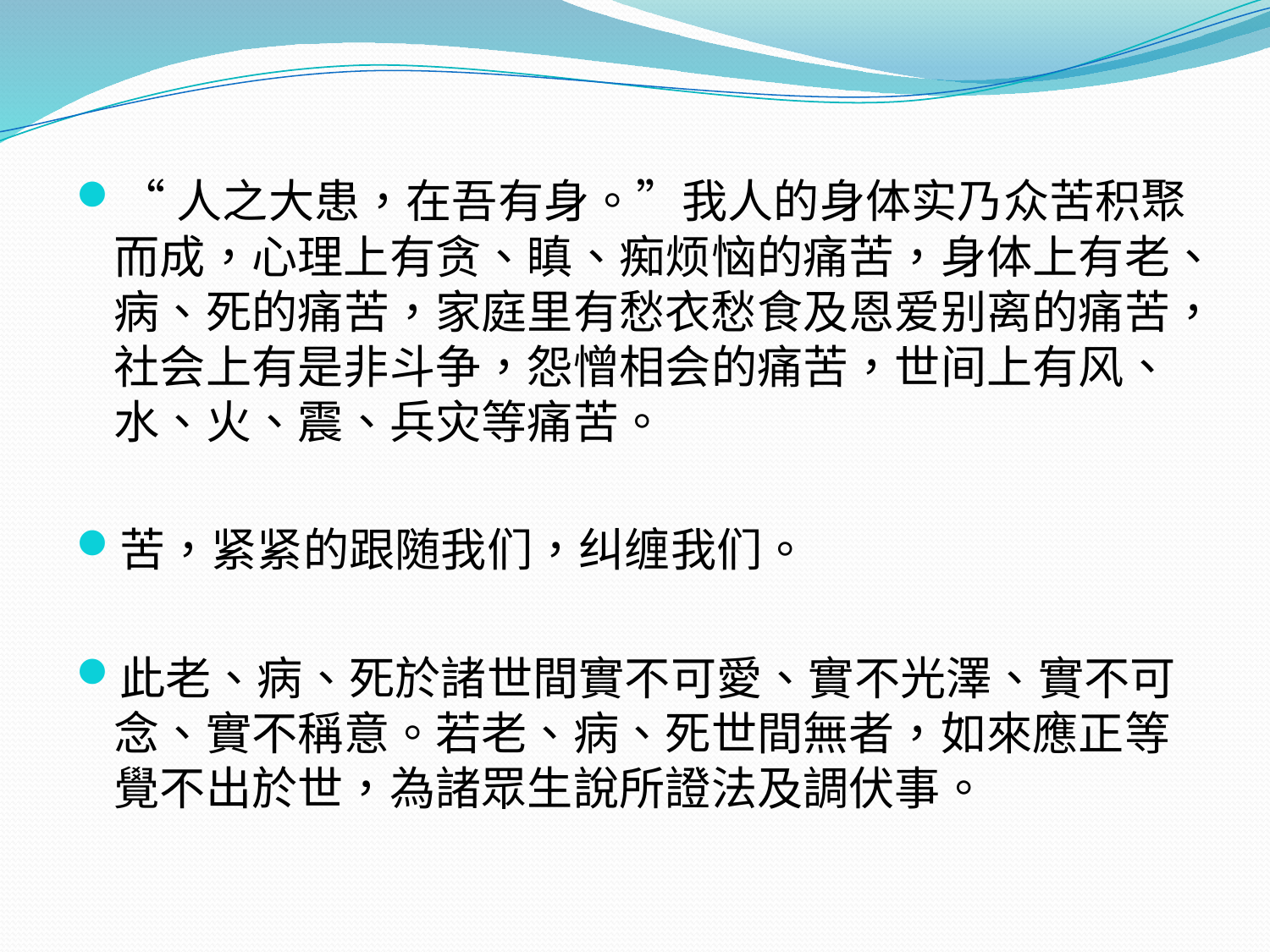

“人之大患，在吾有身。”我人的身体实乃众苦积聚而成，心理上有贪、瞋、痴烦恼的痛苦，身体上有老、病、死的痛苦，家庭里有愁衣愁食及恩爱别离的痛苦，社会上有是非斗争，怨憎相会的痛苦，世间上有风、水、火、震、兵灾等痛苦。

苦，紧紧的跟随我们，纠缠我们。

此老、病、死於諸世間實不可愛、實不光澤、實不可念、實不稱意。若老、病、死世間無者，如來應正等覺不出於世，為諸眾生說所證法及調伏事。